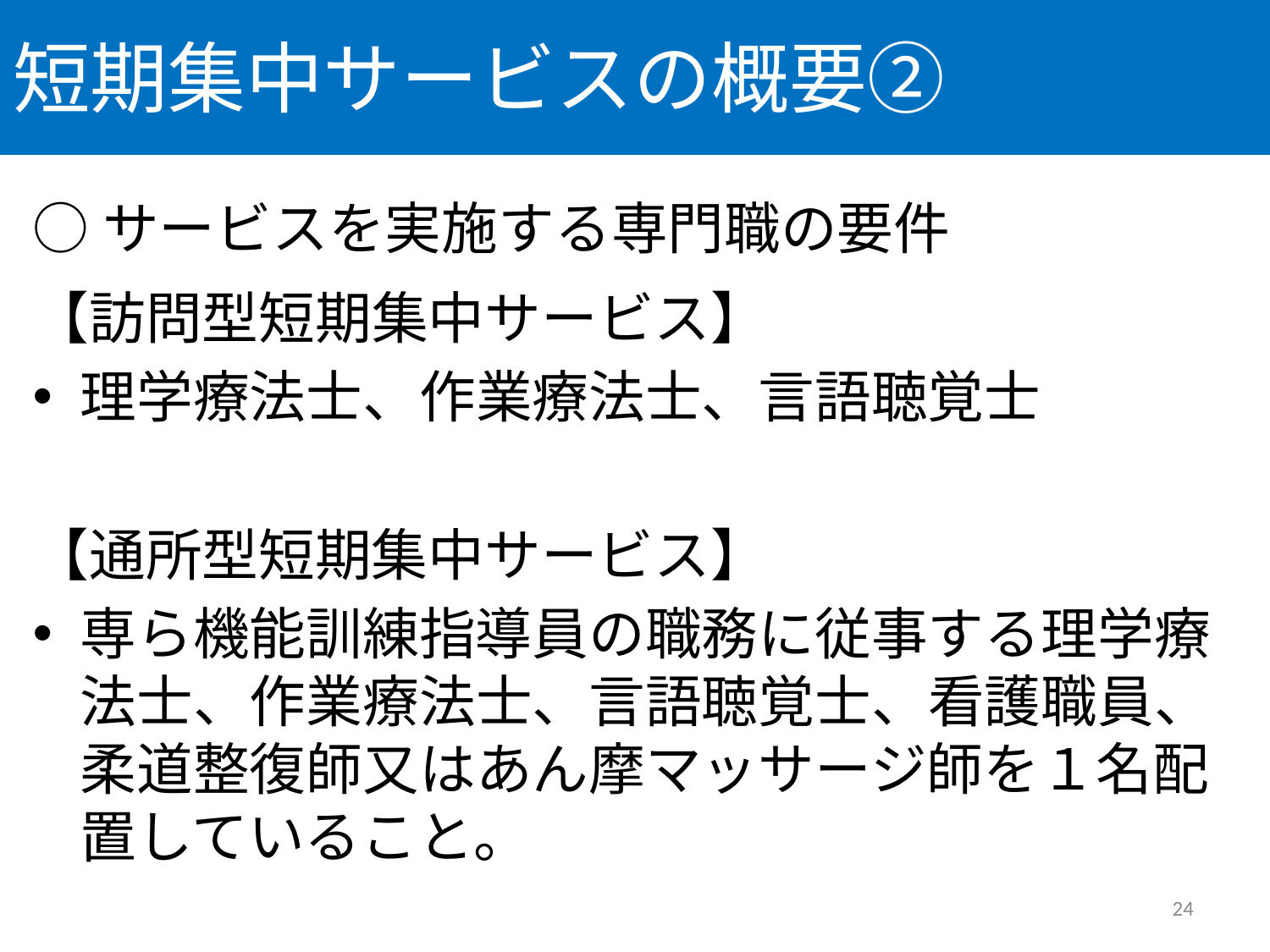

# 短期集中サービスの概要②
○サービスを実施する専門職の要件
【訪問型短期集中サービス】
理学療法士、作業療法士、言語聴覚士

【通所型短期集中サービス】
専ら機能訓練指導員の職務に従事する理学療法士、作業療法士、言語聴覚士、看護職員、柔道整復師又はあん摩マッサージ師を１名配置していること。
24